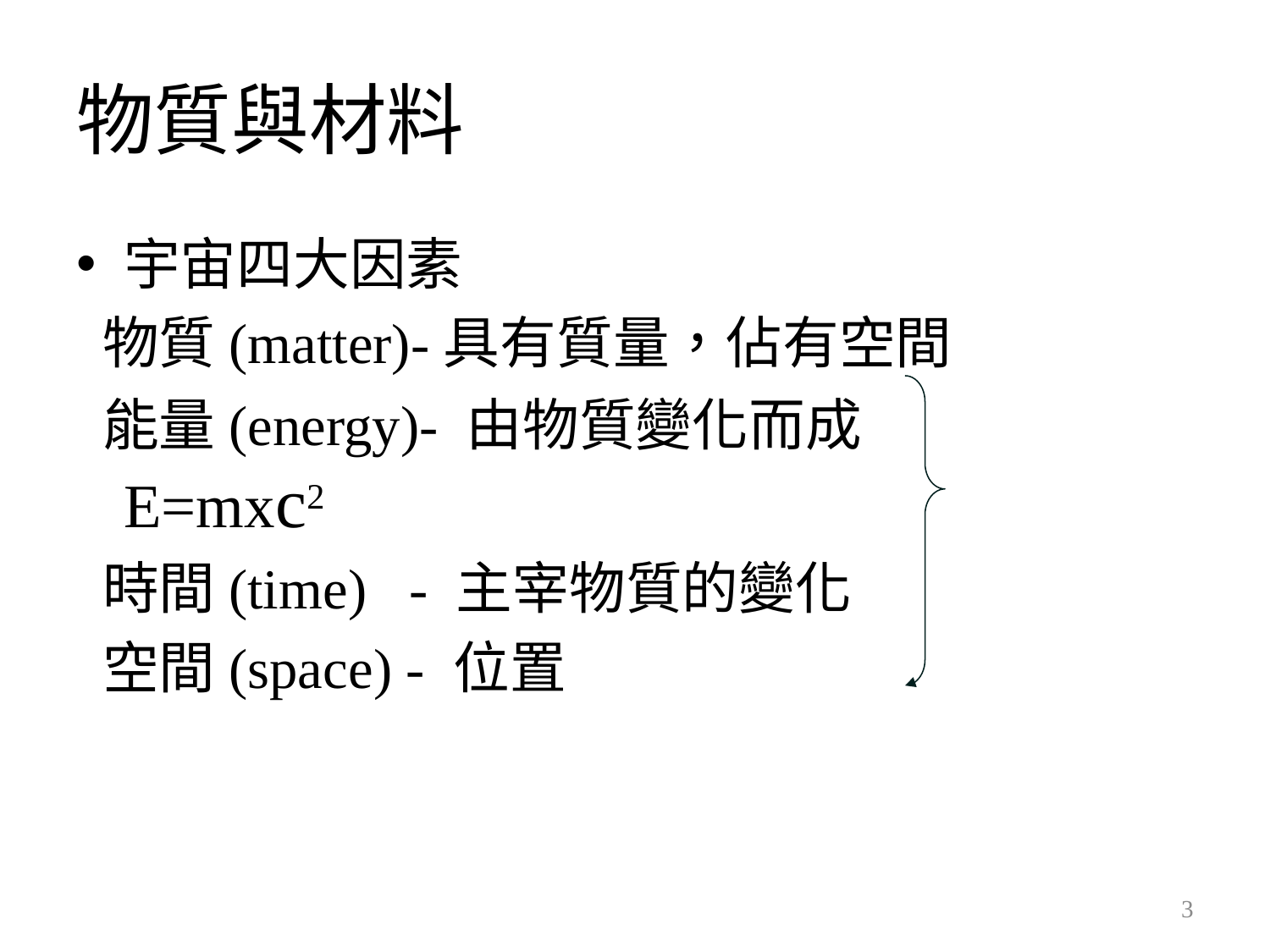

# 物質與材料
宇宙四大因素
 物質(matter)-具有質量，佔有空間
 能量(energy)- 由物質變化而成            E=mxc2
 時間(time)   - 主宰物質的變化
 空間(space) - 位置

3